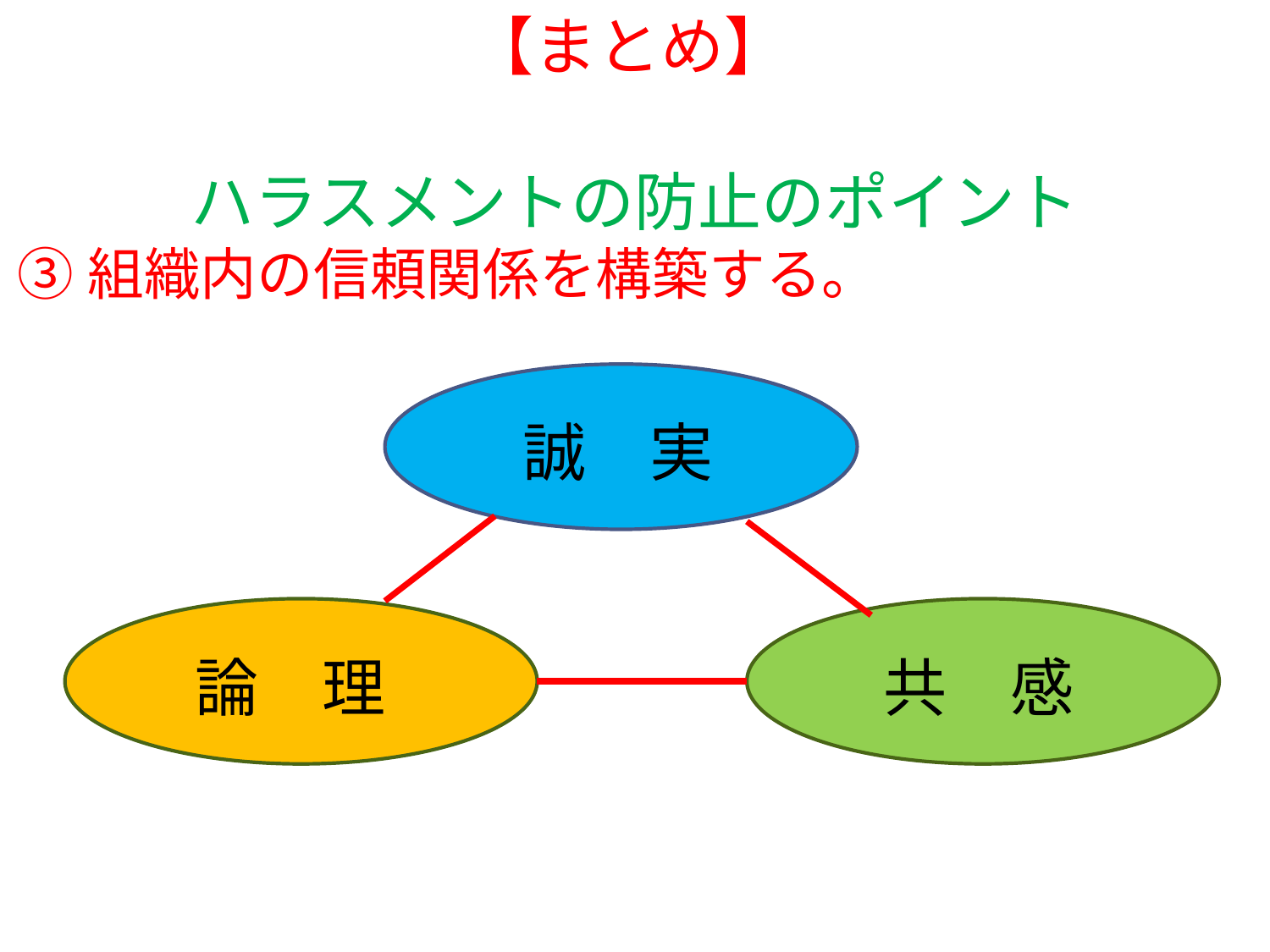

【まとめ】
ハラスメントの防止のポイント
③組織内の信頼関係を構築する。

誠　実

論　理
共　感